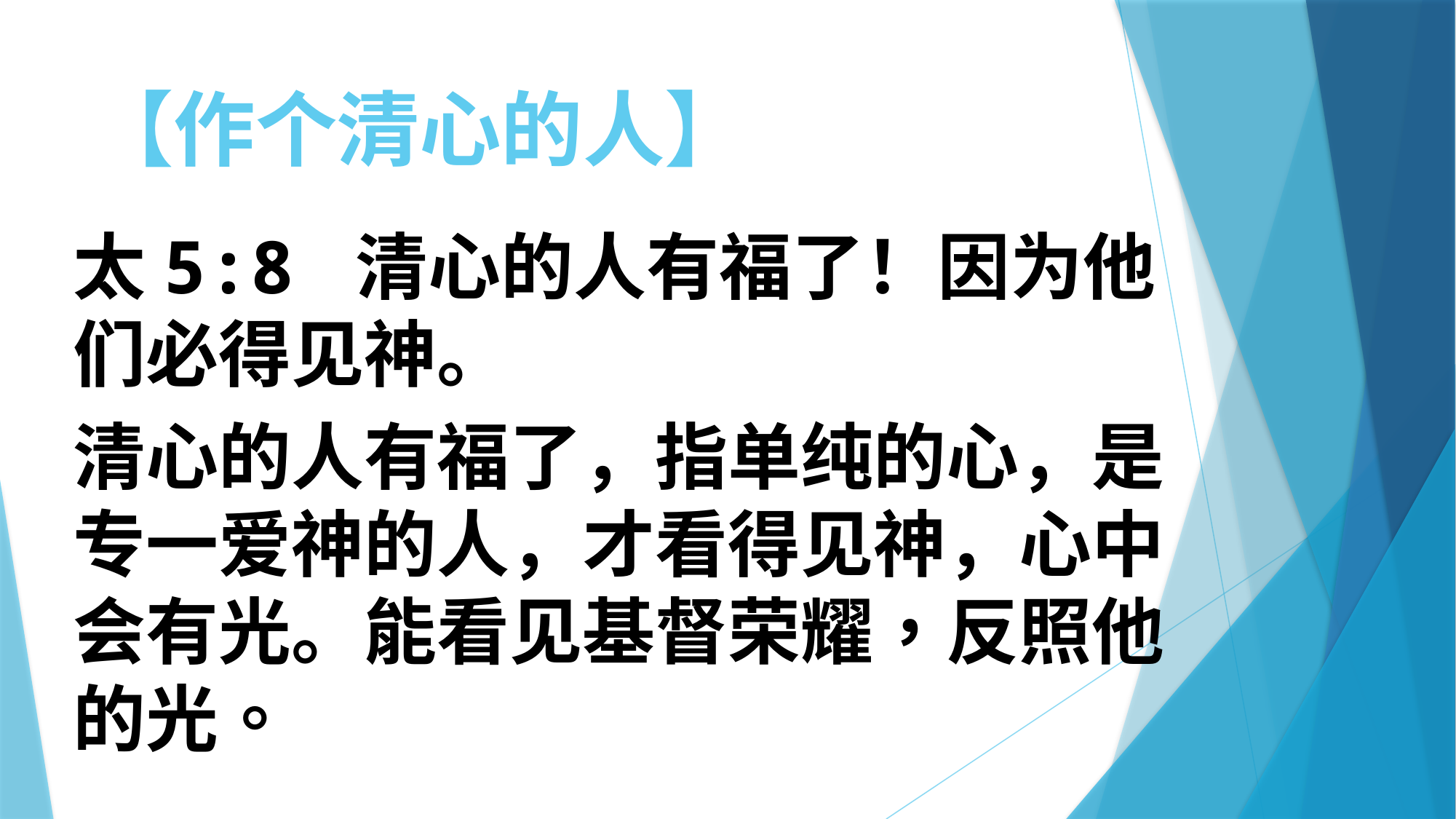

# 【作个清心的人】
太5:8 清心的人有福了！因为他们必得见神。
清心的人有福了，指单纯的心，是专一爱神的人，才看得见神，心中会有光。能看见基督荣耀，反照他的光。